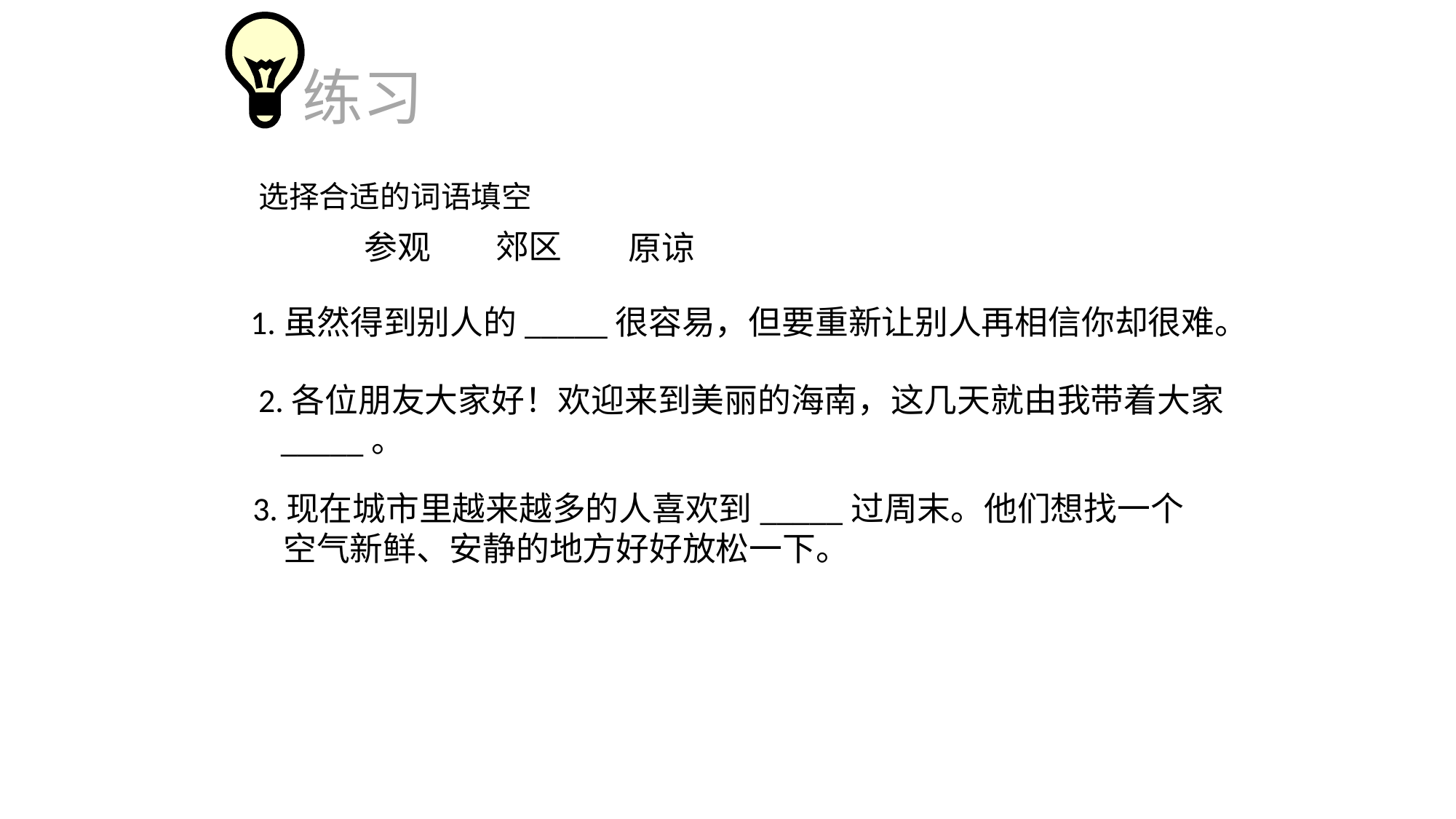

练习
选择合适的词语填空
郊区
参观
原谅
1.虽然得到别人的_____很容易，但要重新让别人再相信你却很难。
2.各位朋友大家好！欢迎来到美丽的海南，这几天就由我带着大家
   _____。
3.现在城市里越来越多的人喜欢到_____过周末。他们想找一个
   空气新鲜、安静的地方好好放松一下。